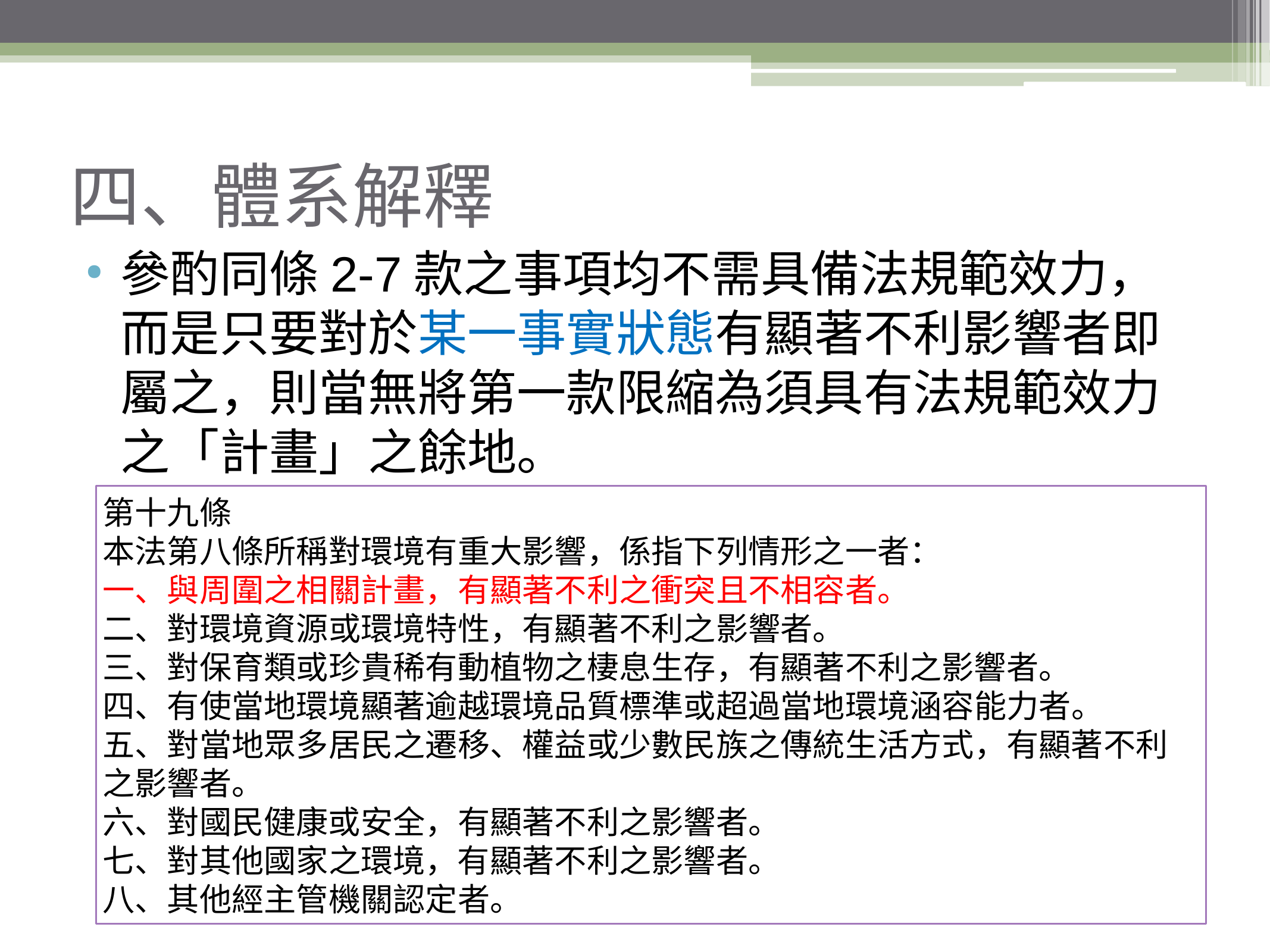

# 四、體系解釋
參酌同條2-7款之事項均不需具備法規範效力，而是只要對於某一事實狀態有顯著不利影響者即屬之，則當無將第一款限縮為須具有法規範效力之「計畫」之餘地。
第十九條
本法第八條所稱對環境有重大影響，係指下列情形之一者：
一、與周圍之相關計畫，有顯著不利之衝突且不相容者。
二、對環境資源或環境特性，有顯著不利之影響者。
三、對保育類或珍貴稀有動植物之棲息生存，有顯著不利之影響者。
四、有使當地環境顯著逾越環境品質標準或超過當地環境涵容能力者。
五、對當地眾多居民之遷移、權益或少數民族之傳統生活方式，有顯著不利之影響者。
六、對國民健康或安全，有顯著不利之影響者。
七、對其他國家之環境，有顯著不利之影響者。
八、其他經主管機關認定者。